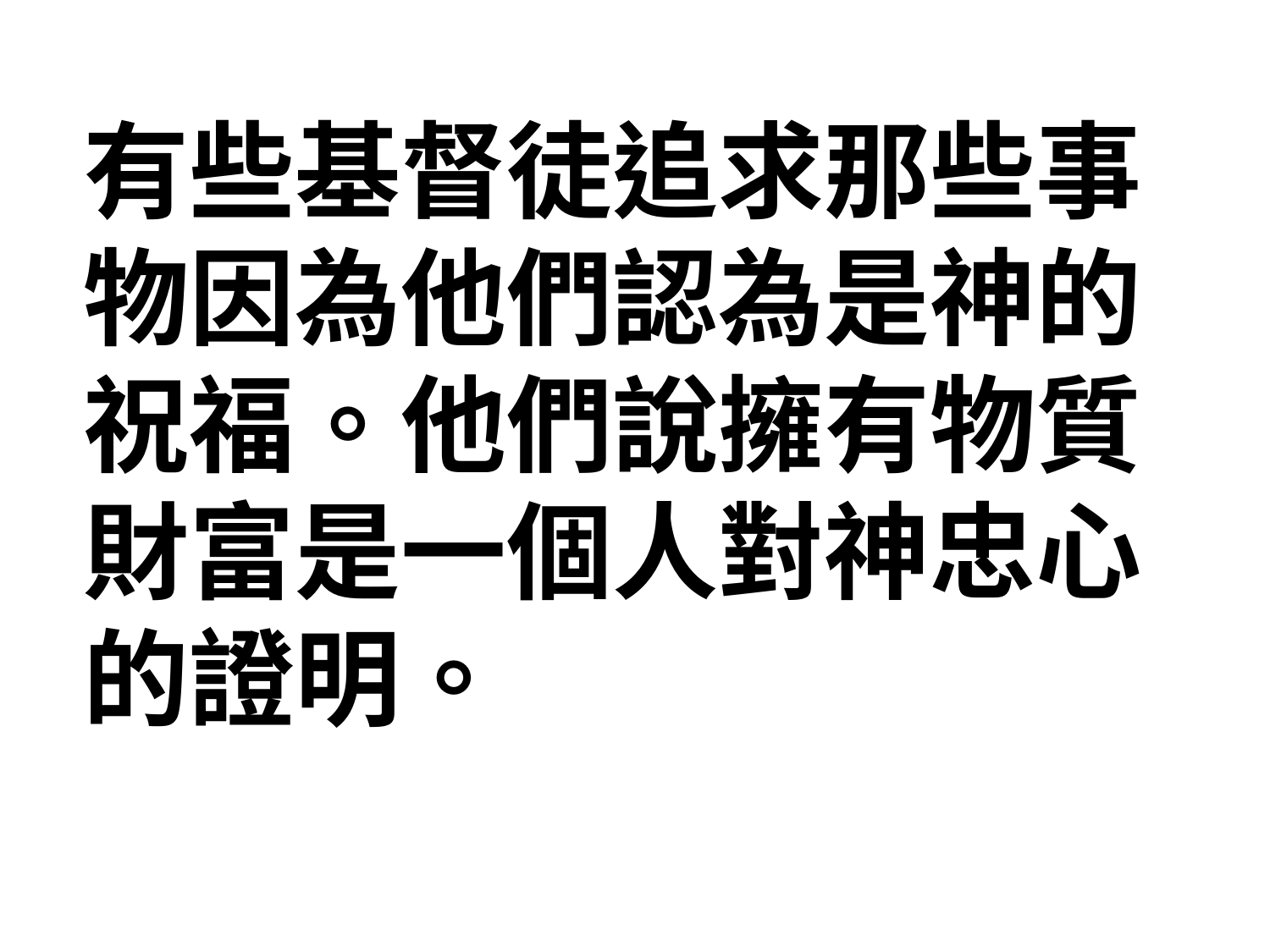

有些基督徒追求那些事物因為他們認為是神的祝福。他們說擁有物質財富是一個人對神忠心的證明。